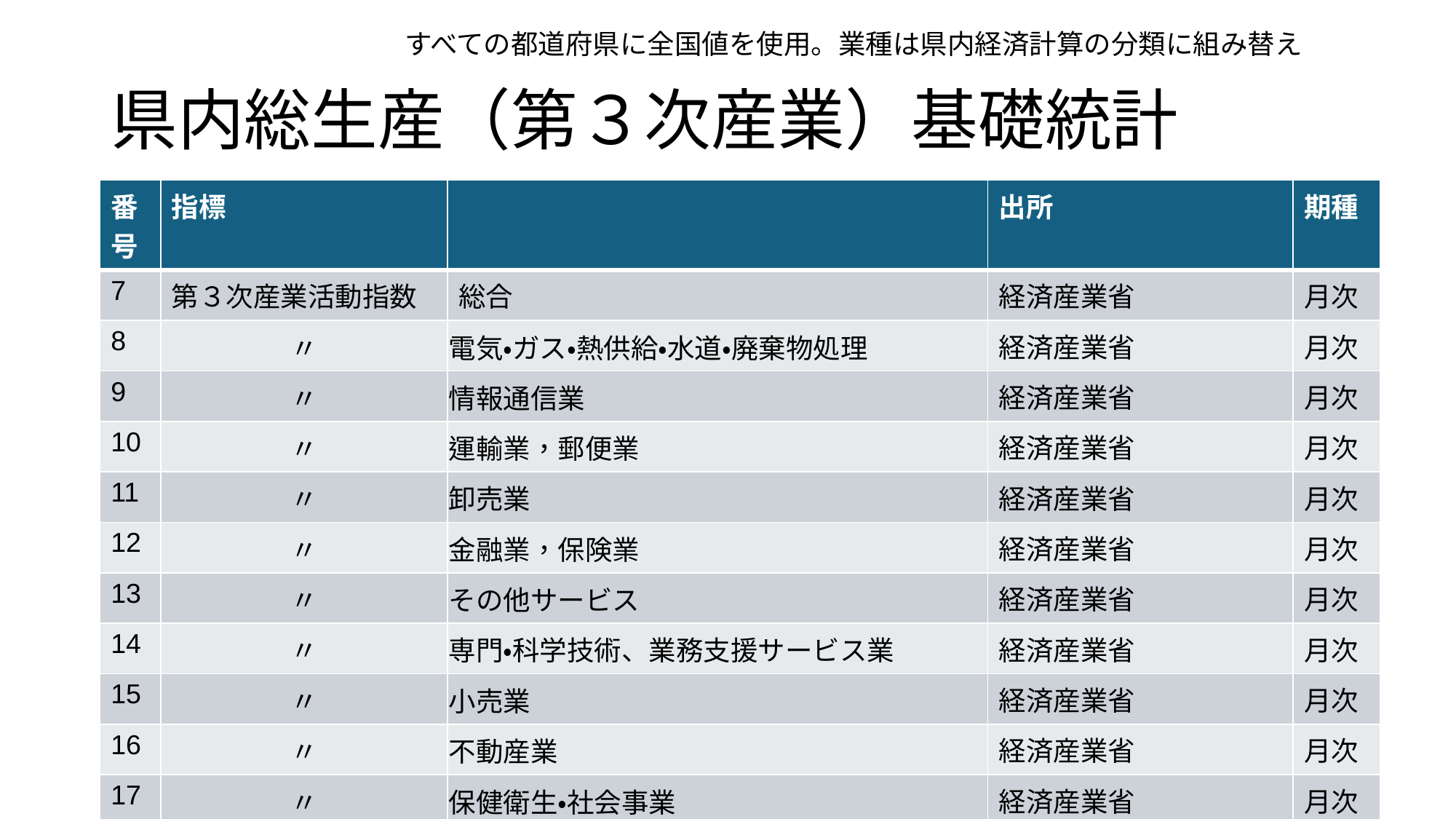

すべての都道府県に全国値を使用。業種は県内経済計算の分類に組み替え
# 県内総生産（第３次産業）基礎統計
| 番号 | 指標 |  | 出所 | 期種 |
| --- | --- | --- | --- | --- |
| 7 | 第３次産業活動指数 | 総合 | 経済産業省 | 月次 |
| 8 | 〃 | 電気・ガス・熱供給・水道・廃棄物処理 | 経済産業省 | 月次 |
| 9 | 〃 | 情報通信業 | 経済産業省 | 月次 |
| 10 | 〃 | 運輸業，郵便業 | 経済産業省 | 月次 |
| 11 | 〃 | 卸売業 | 経済産業省 | 月次 |
| 12 | 〃 | 金融業，保険業 | 経済産業省 | 月次 |
| 13 | 〃 | その他サービス | 経済産業省 | 月次 |
| 14 | 〃 | 専門・科学技術、業務支援サービス業 | 経済産業省 | 月次 |
| 15 | 〃 | 小売業 | 経済産業省 | 月次 |
| 16 | 〃 | 不動産業 | 経済産業省 | 月次 |
| 17 | 〃 | 保健衛生・社会事業 | 経済産業省 | 月次 |
| 18 | 〃 | 宿泊・飲食サービス業 | 経済産業省 | 月次 |